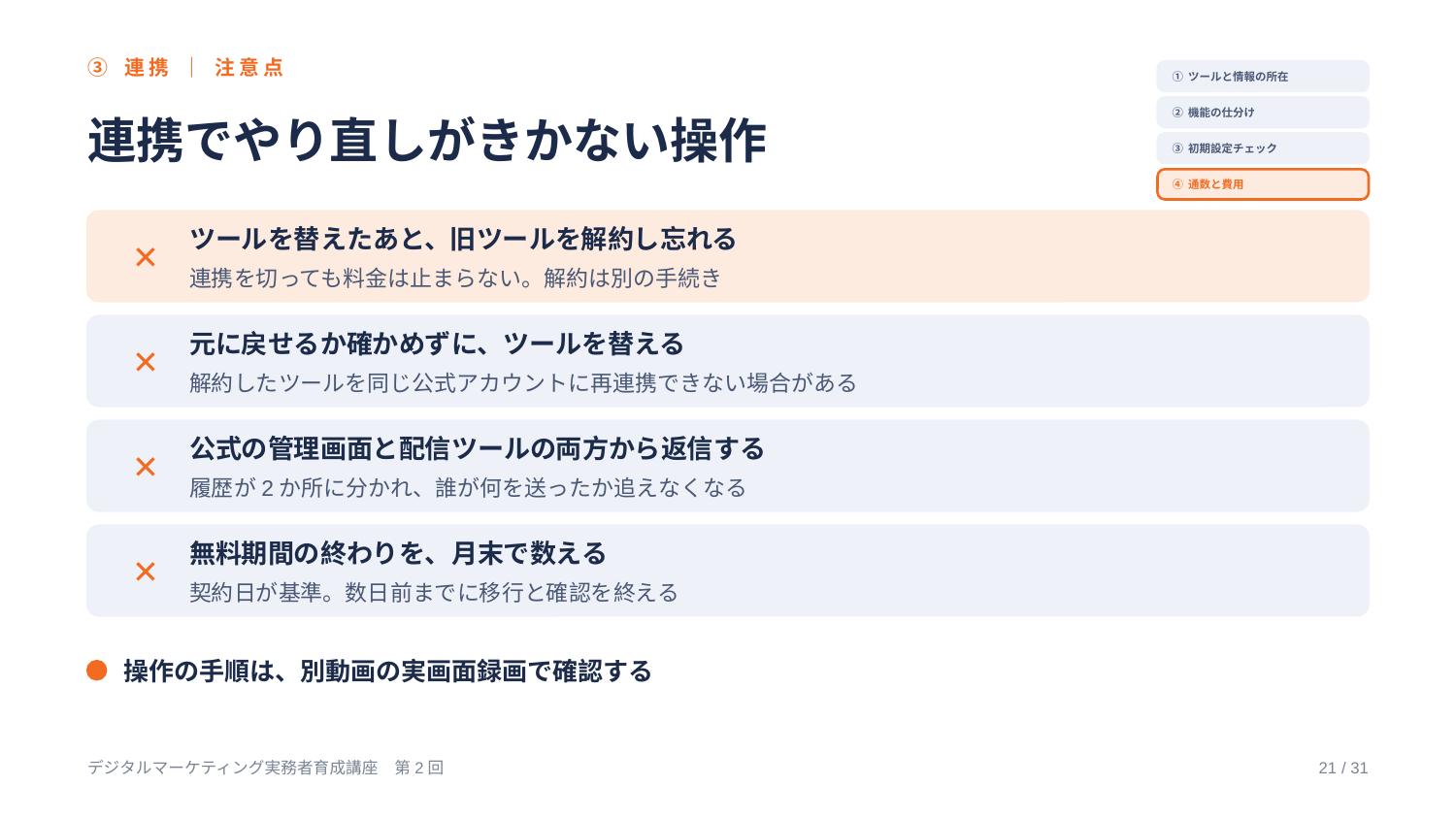

③ 連携 ｜ 注意点

① ツールと情報の所在
連携でやり直しがきかない操作

② 機能の仕分け

③ 初期設定チェック

④ 通数と費用

✕
ツールを替えたあと、旧ツールを解約し忘れる
連携を切っても料金は止まらない。解約は別の手続き

✕
元に戻せるか確かめずに、ツールを替える
解約したツールを同じ公式アカウントに再連携できない場合がある

✕
公式の管理画面と配信ツールの両方から返信する
履歴が2か所に分かれ、誰が何を送ったか追えなくなる

✕
無料期間の終わりを、月末で数える
契約日が基準。数日前までに移行と確認を終える
操作の手順は、別動画の実画面録画で確認する

デジタルマーケティング実務者育成講座　第2回
21 / 31